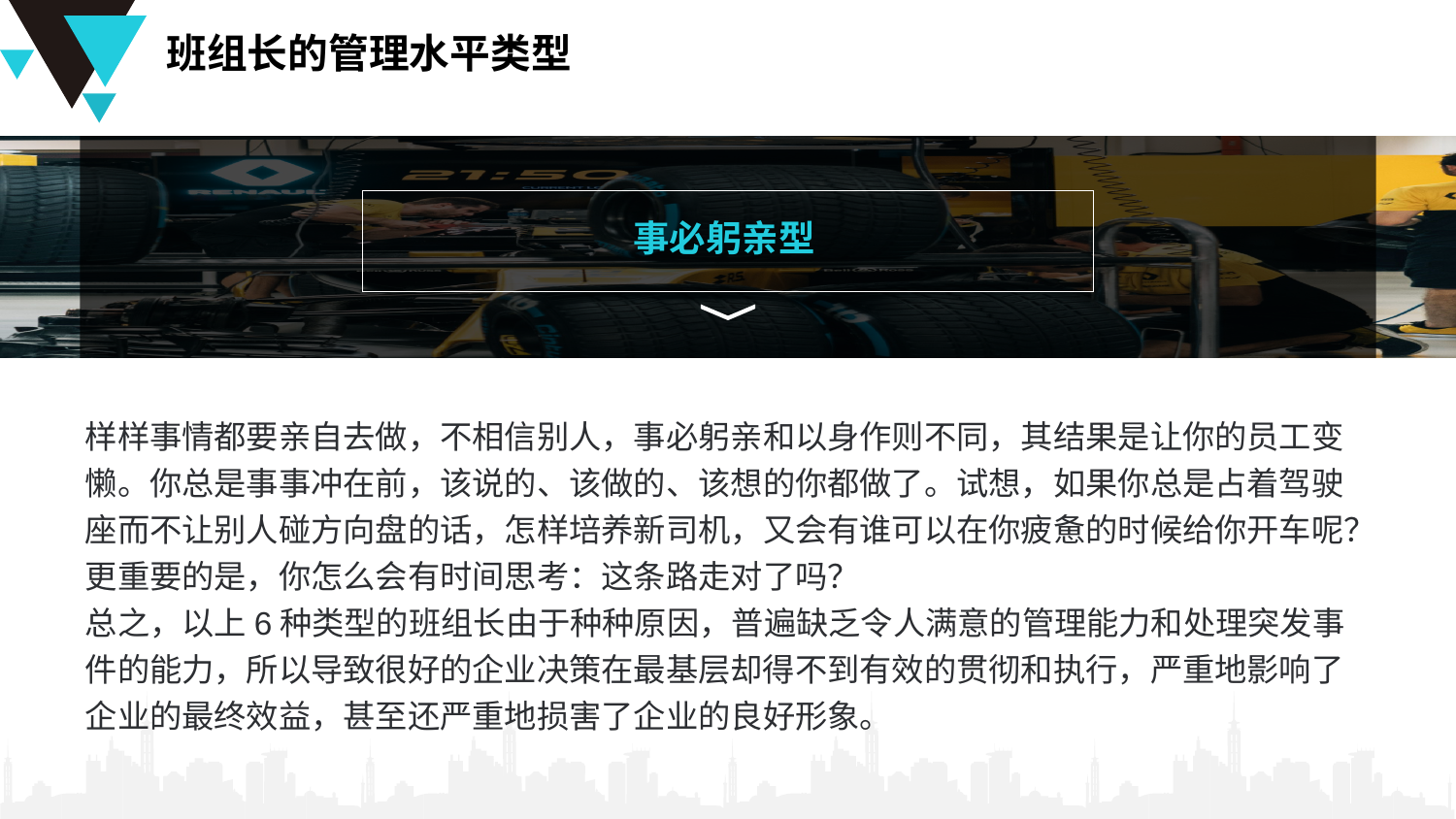

班组长的管理水平类型

事必躬亲型

样样事情都要亲自去做，不相信别人，事必躬亲和以身作则不同，其结果是让你的员工变懒。你总是事事冲在前，该说的、该做的、该想的你都做了。试想，如果你总是占着驾驶座而不让别人碰方向盘的话，怎样培养新司机，又会有谁可以在你疲惫的时候给你开车呢？更重要的是，你怎么会有时间思考：这条路走对了吗？
总之，以上6种类型的班组长由于种种原因，普遍缺乏令人满意的管理能力和处理突发事件的能力，所以导致很好的企业决策在最基层却得不到有效的贯彻和执行，严重地影响了企业的最终效益，甚至还严重地损害了企业的良好形象。